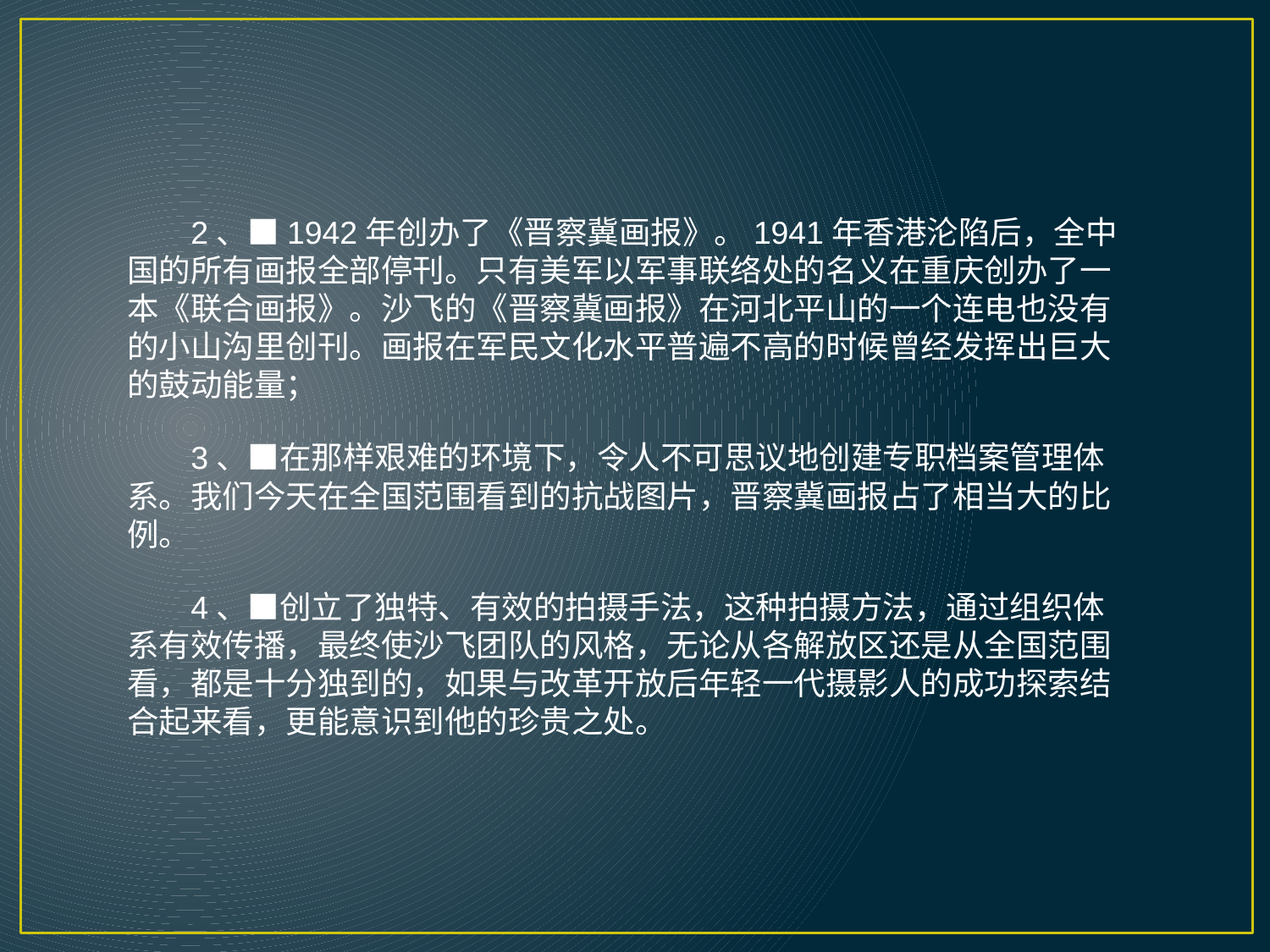

2、■1942年创办了《晋察冀画报》。1941年香港沦陷后，全中国的所有画报全部停刊。只有美军以军事联络处的名义在重庆创办了一本《联合画报》。沙飞的《晋察冀画报》在河北平山的一个连电也没有的小山沟里创刊。画报在军民文化水平普遍不高的时候曾经发挥出巨大的鼓动能量；
3、■在那样艰难的环境下，令人不可思议地创建专职档案管理体系。我们今天在全国范围看到的抗战图片，晋察冀画报占了相当大的比例。
4、■创立了独特、有效的拍摄手法，这种拍摄方法，通过组织体系有效传播，最终使沙飞团队的风格，无论从各解放区还是从全国范围看，都是十分独到的，如果与改革开放后年轻一代摄影人的成功探索结合起来看，更能意识到他的珍贵之处。